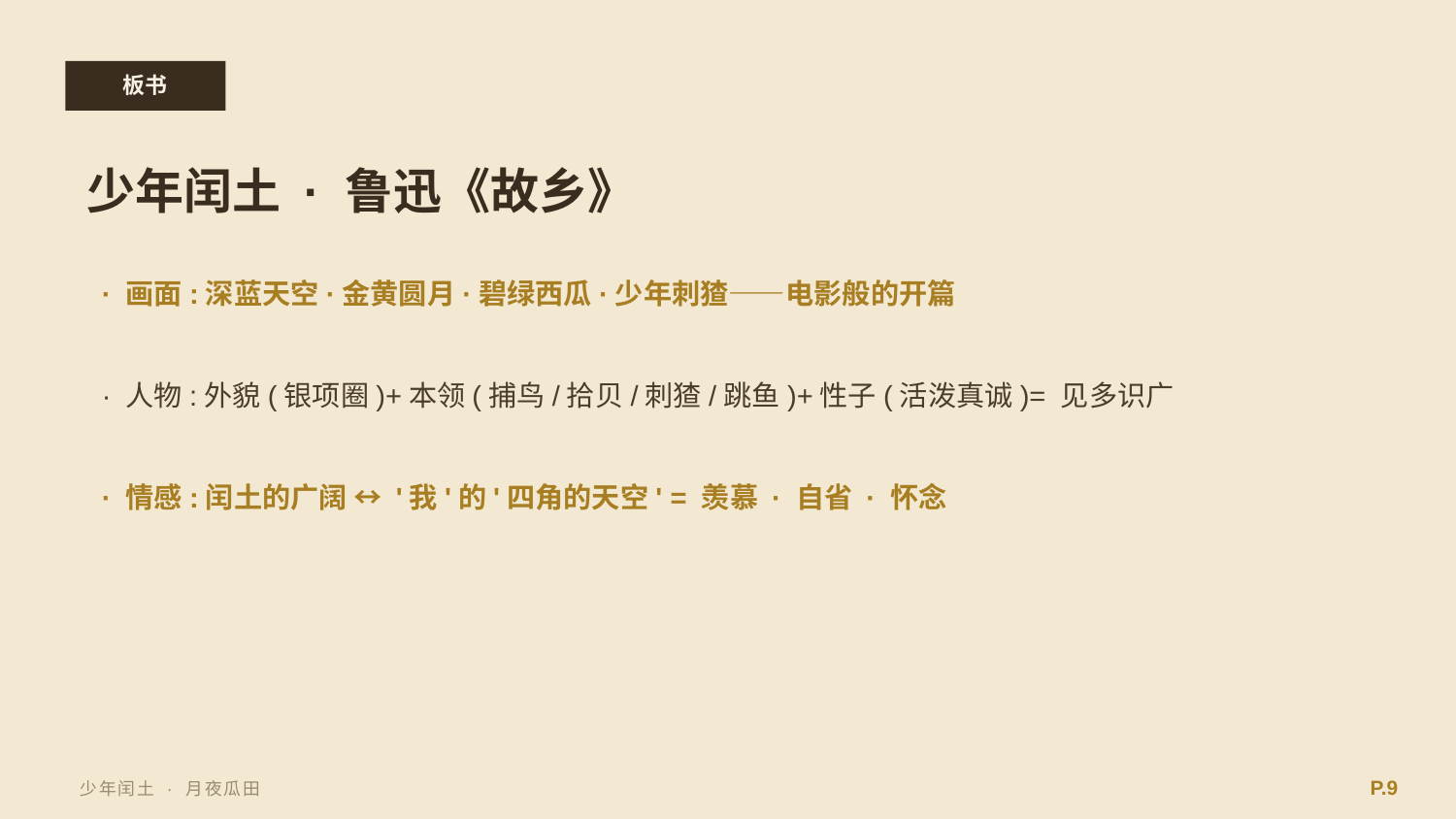

板书

少年闰土 · 鲁迅《故乡》
· 画面:深蓝天空·金黄圆月·碧绿西瓜·少年刺猹——电影般的开篇
· 人物:外貌(银项圈)+本领(捕鸟/拾贝/刺猹/跳鱼)+性子(活泼真诚)= 见多识广
· 情感:闰土的广阔 ↔ '我'的'四角的天空' = 羡慕 · 自省 · 怀念
P.9
少年闰土 · 月夜瓜田